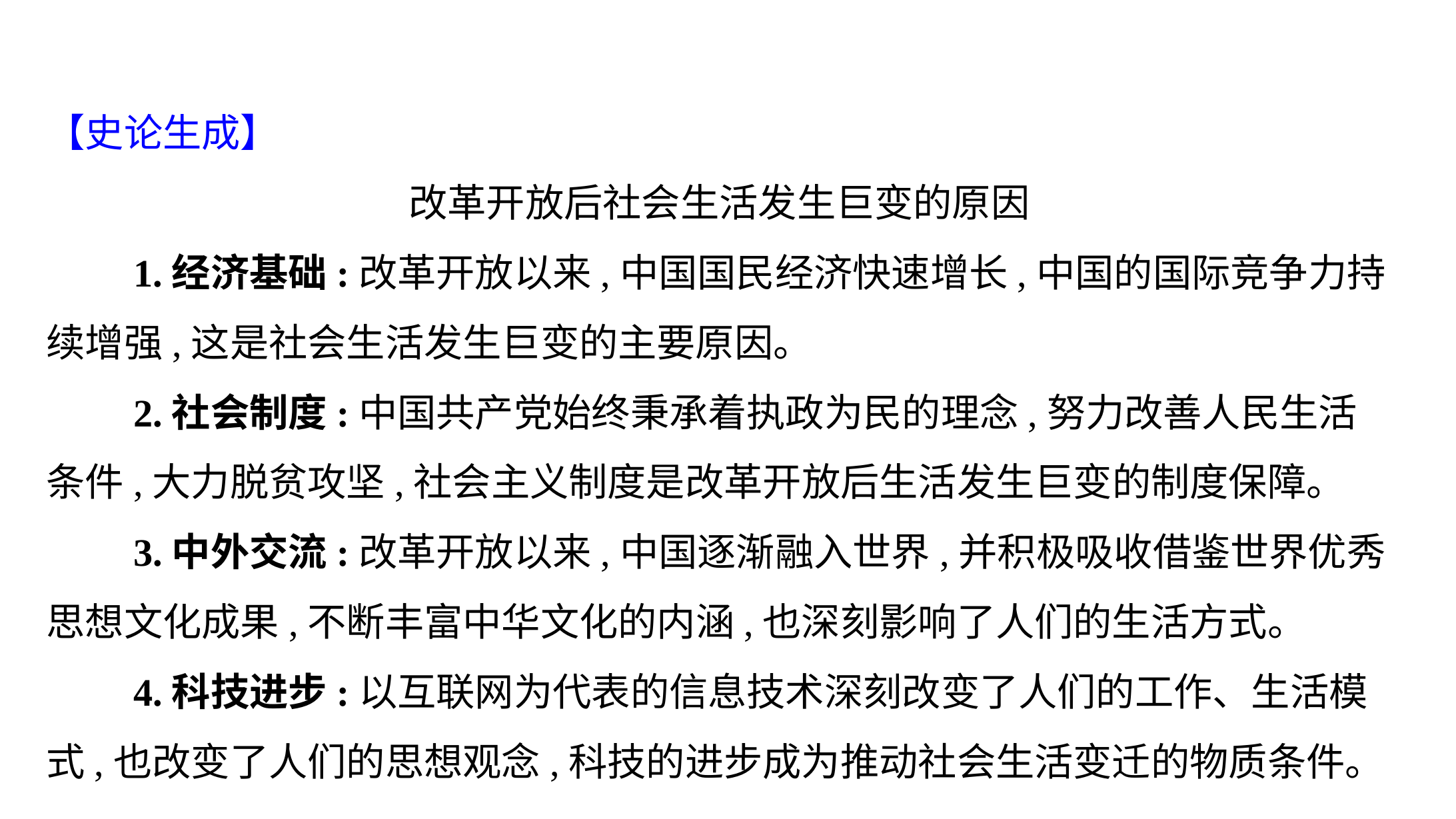

【史论生成】
改革开放后社会生活发生巨变的原因
　　1.经济基础:改革开放以来,中国国民经济快速增长,中国的国际竞争力持续增强,这是社会生活发生巨变的主要原因。
　　2.社会制度:中国共产党始终秉承着执政为民的理念,努力改善人民生活条件,大力脱贫攻坚,社会主义制度是改革开放后生活发生巨变的制度保障。
　　3.中外交流:改革开放以来,中国逐渐融入世界,并积极吸收借鉴世界优秀思想文化成果,不断丰富中华文化的内涵,也深刻影响了人们的生活方式。
　　4.科技进步:以互联网为代表的信息技术深刻改变了人们的工作、生活模式,也改变了人们的思想观念,科技的进步成为推动社会生活变迁的物质条件。